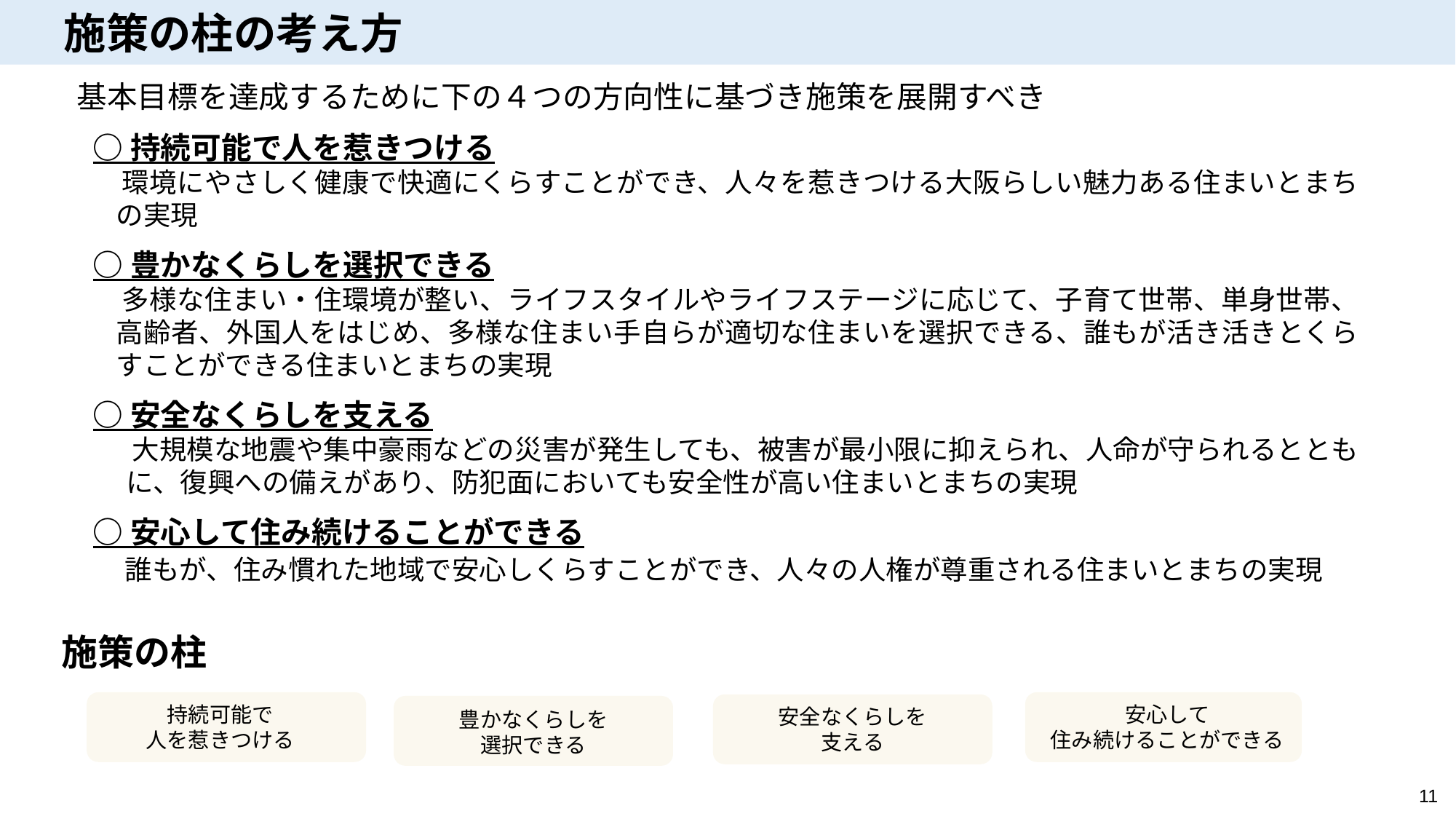

施策の柱の考え方
 基本目標を達成するために下の４つの方向性に基づき施策を展開すべき
　○ 持続可能で人を惹きつける
　環境にやさしく健康で快適にくらすことができ、人々を惹きつける大阪らしい魅力ある住まいとまちの実現
　○ 豊かなくらしを選択できる
　多様な住まい・住環境が整い、ライフスタイルやライフステージに応じて、子育て世帯、単身世帯、高齢者、外国人をはじめ、多様な住まい手自らが適切な住まいを選択できる、誰もが活き活きとくらすことができる住まいとまちの実現
　○ 安全なくらしを支える
　大規模な地震や集中豪雨などの災害が発生しても、被害が最小限に抑えられ、人命が守られるとともに、復興への備えがあり、防犯面においても安全性が高い住まいとまちの実現
　○ 安心して住み続けることができる
　誰もが、住み慣れた地域で安心しくらすことができ、人々の人権が尊重される住まいとまちの実現

　施策の柱

安心して
住み続けることができる

持続可能で
人を惹きつける

安全なくらしを
支える

豊かなくらしを
選択できる
11